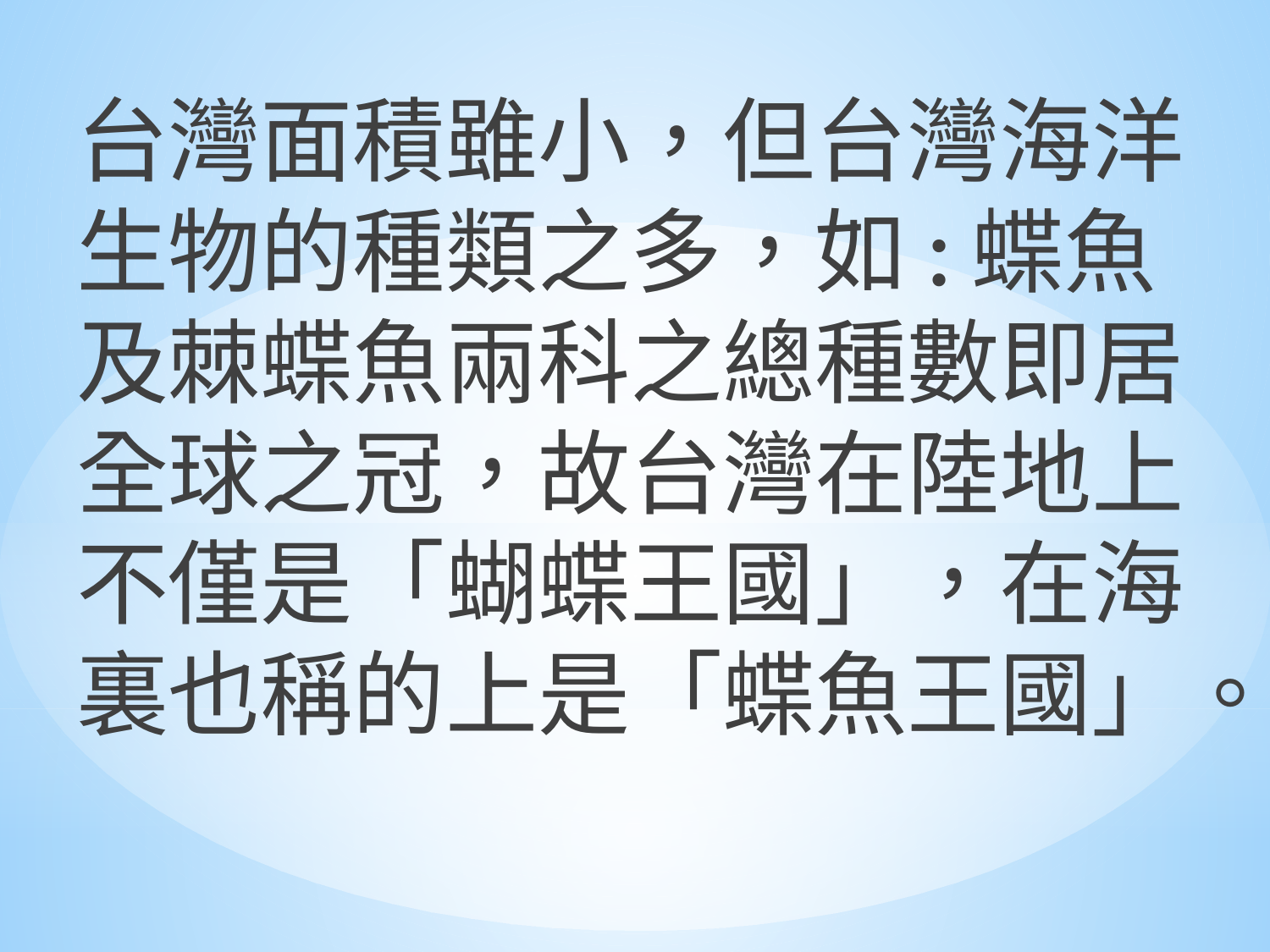

台灣面積雖小，但台灣海洋生物的種類之多，如:蝶魚及棘蝶魚兩科之總種數即居全球之冠，故台灣在陸地上不僅是「蝴蝶王國」，在海裏也稱的上是「蝶魚王國」。